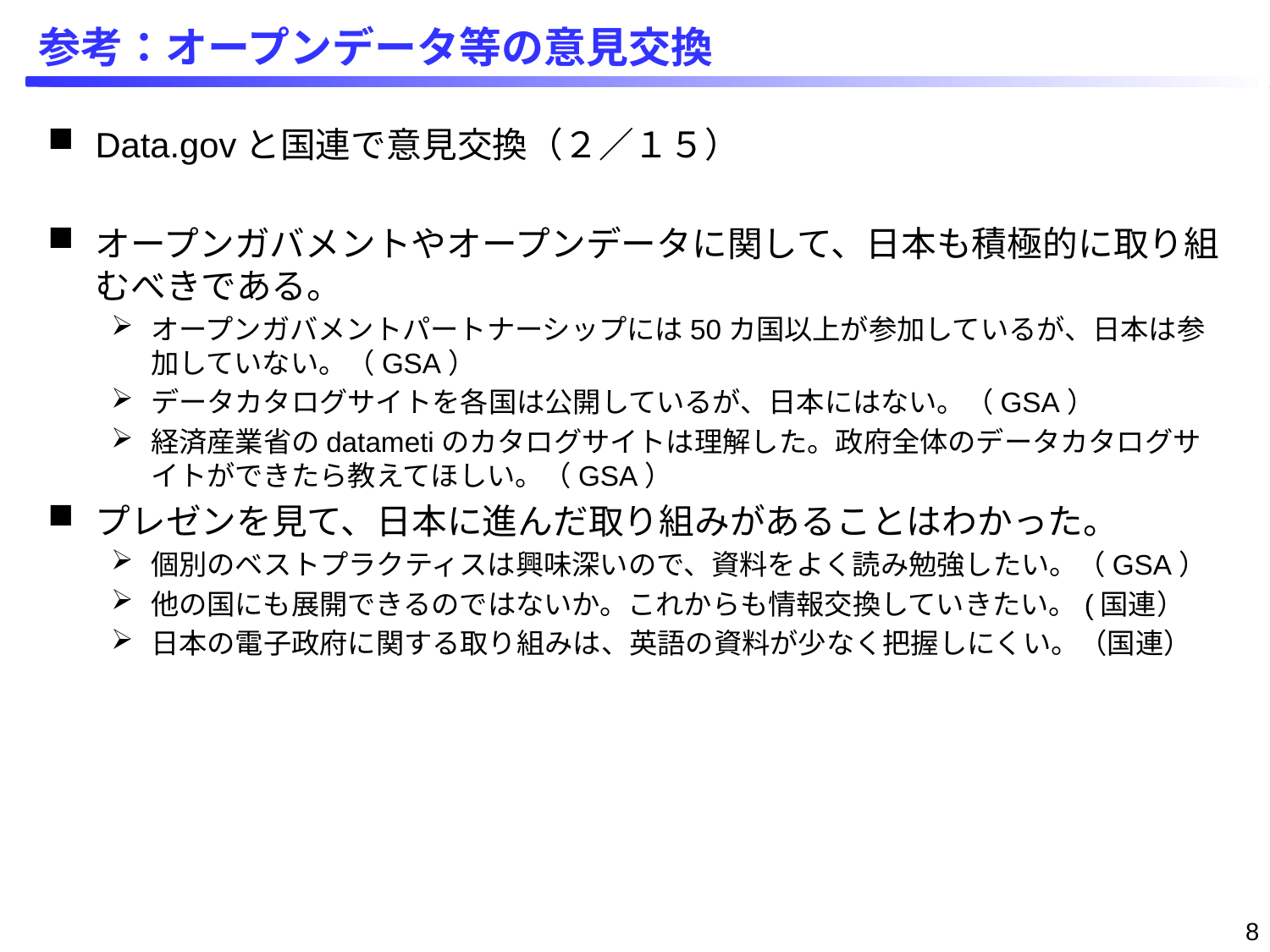

# 参考：オープンデータ等の意見交換
Data.govと国連で意見交換（２／１５）

オープンガバメントやオープンデータに関して、日本も積極的に取り組むべきである。
オープンガバメントパートナーシップには50カ国以上が参加しているが、日本は参加していない。（GSA）
データカタログサイトを各国は公開しているが、日本にはない。（GSA）
経済産業省のdatametiのカタログサイトは理解した。政府全体のデータカタログサイトができたら教えてほしい。（GSA）
プレゼンを見て、日本に進んだ取り組みがあることはわかった。
個別のベストプラクティスは興味深いので、資料をよく読み勉強したい。（GSA）
他の国にも展開できるのではないか。これからも情報交換していきたい。(国連）
日本の電子政府に関する取り組みは、英語の資料が少なく把握しにくい。（国連）

8